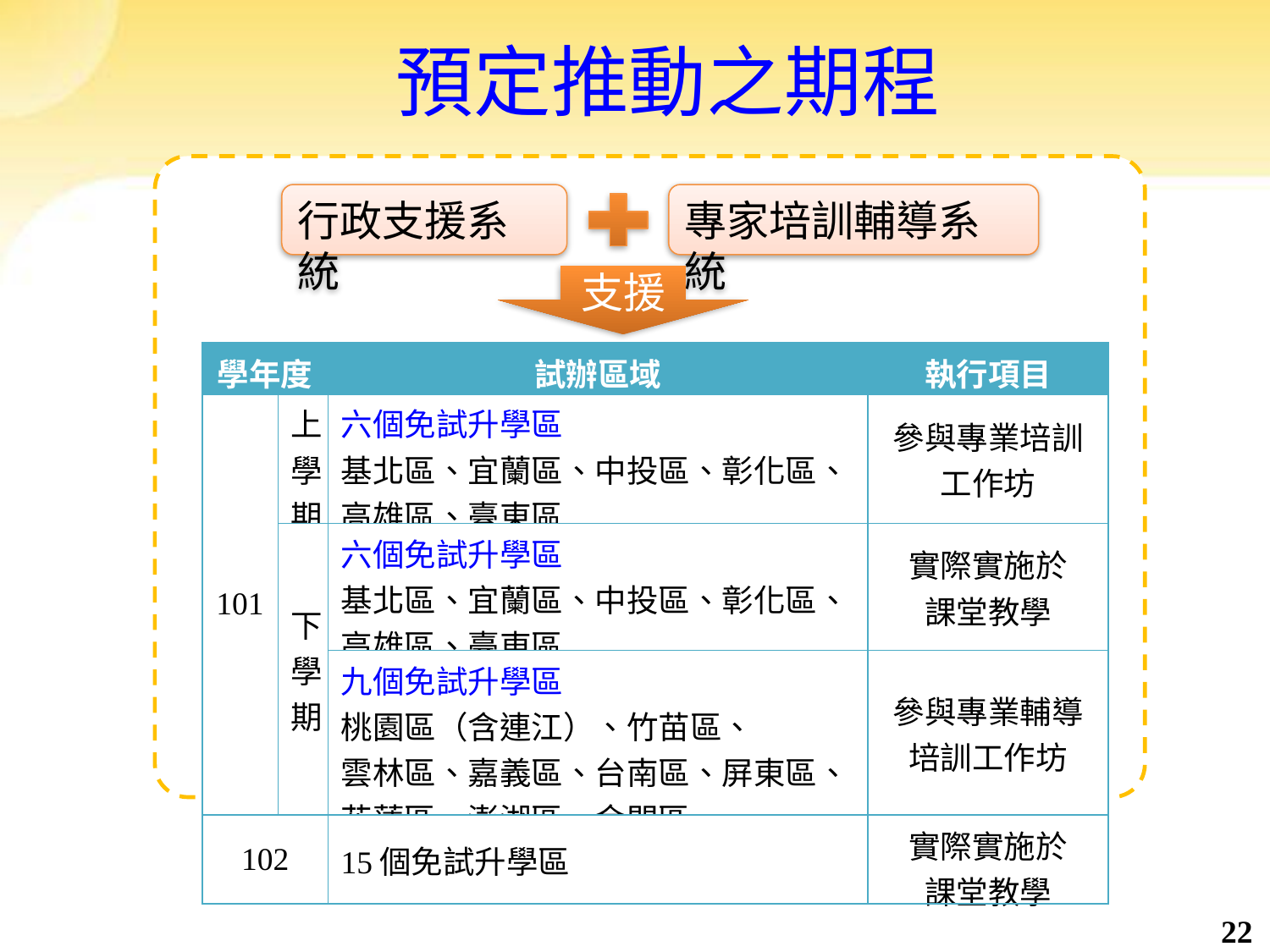

# 預定推動之期程

行政支援系統

專家培訓輔導系統
支援
| 學年度 |  | 試辦區域 | 執行項目 |
| --- | --- | --- | --- |
| 101 | 上學期 | 六個免試升學區 基北區、宜蘭區、中投區、彰化區、高雄區、臺東區 | 參與專業培訓工作坊 |
|  | 下學期 | 六個免試升學區 基北區、宜蘭區、中投區、彰化區、高雄區、臺東區 | 實際實施於 課堂教學 |
|  |  | 九個免試升學區 桃園區（含連江）、竹苗區、 雲林區、嘉義區、台南區、屏東區、花蓮區、澎湖區、金門區 | 參與專業輔導 培訓工作坊 |
| 102 |  | 15個免試升學區 | 實際實施於 課堂教學 |
22